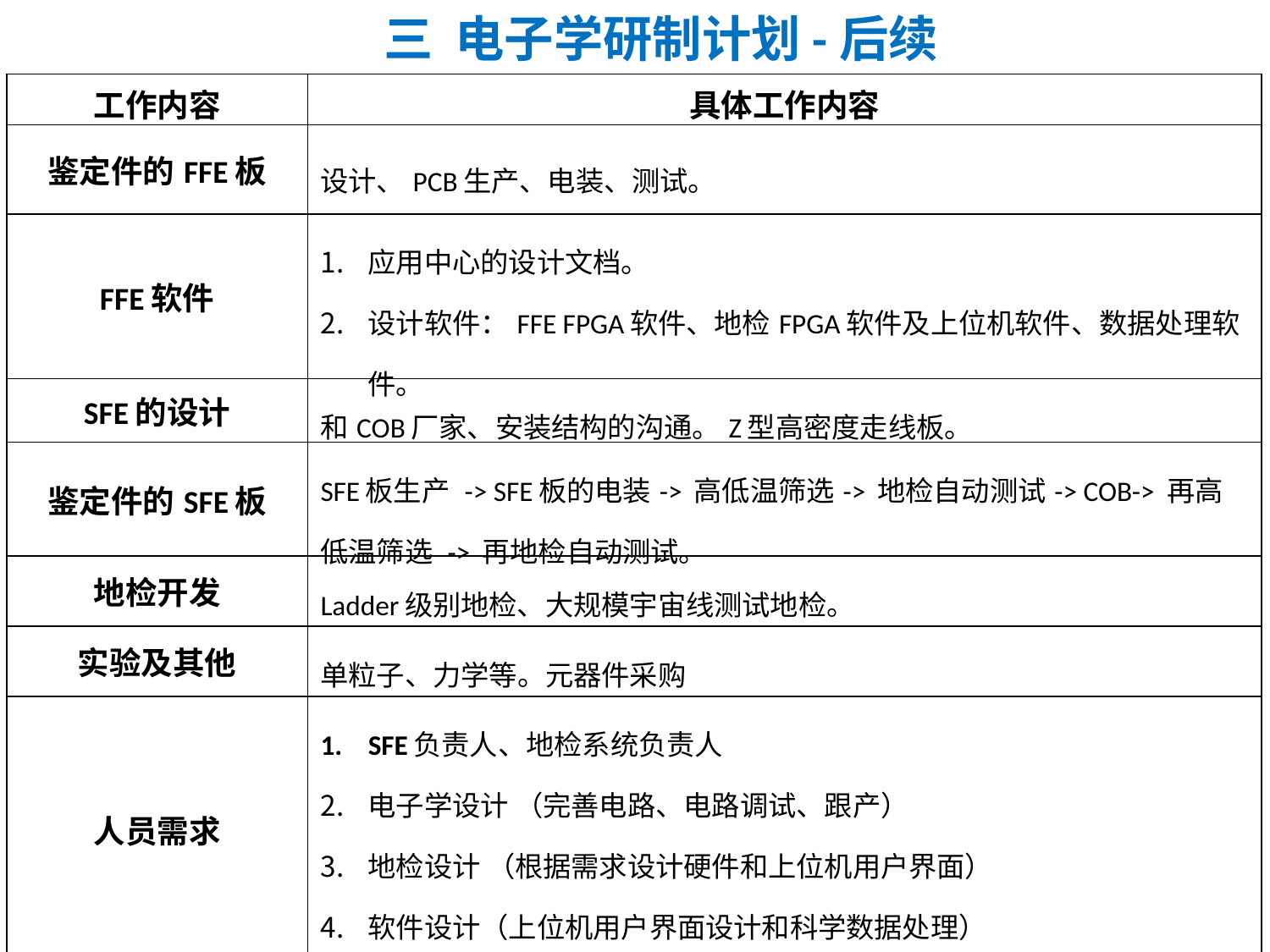

三  电子学研制计划-后续
| 工作内容 | 具体工作内容 |
| --- | --- |
| 鉴定件的FFE板 | 设计、PCB生产、电装、测试。 |
| FFE软件 | 应用中心的设计文档。 设计软件：FFE FPGA软件、地检FPGA软件及上位机软件、数据处理软件。 |
| SFE的设计 | 和COB厂家、安装结构的沟通。Z型高密度走线板。 |
| 鉴定件的SFE板 | SFE板生产 -> SFE板的电装-> 高低温筛选-> 地检自动测试-> COB-> 再高低温筛选 -> 再地检自动测试。 |
| 地检开发 | Ladder级别地检、大规模宇宙线测试地检。 |
| 实验及其他 | 单粒子、力学等。元器件采购 |
| 人员需求 | SFE负责人、地检系统负责人 电子学设计 （完善电路、电路调试、跟产） 地检设计 （根据需求设计硬件和上位机用户界面） 软件设计（上位机用户界面设计和科学数据处理） 测试人员和调度 |